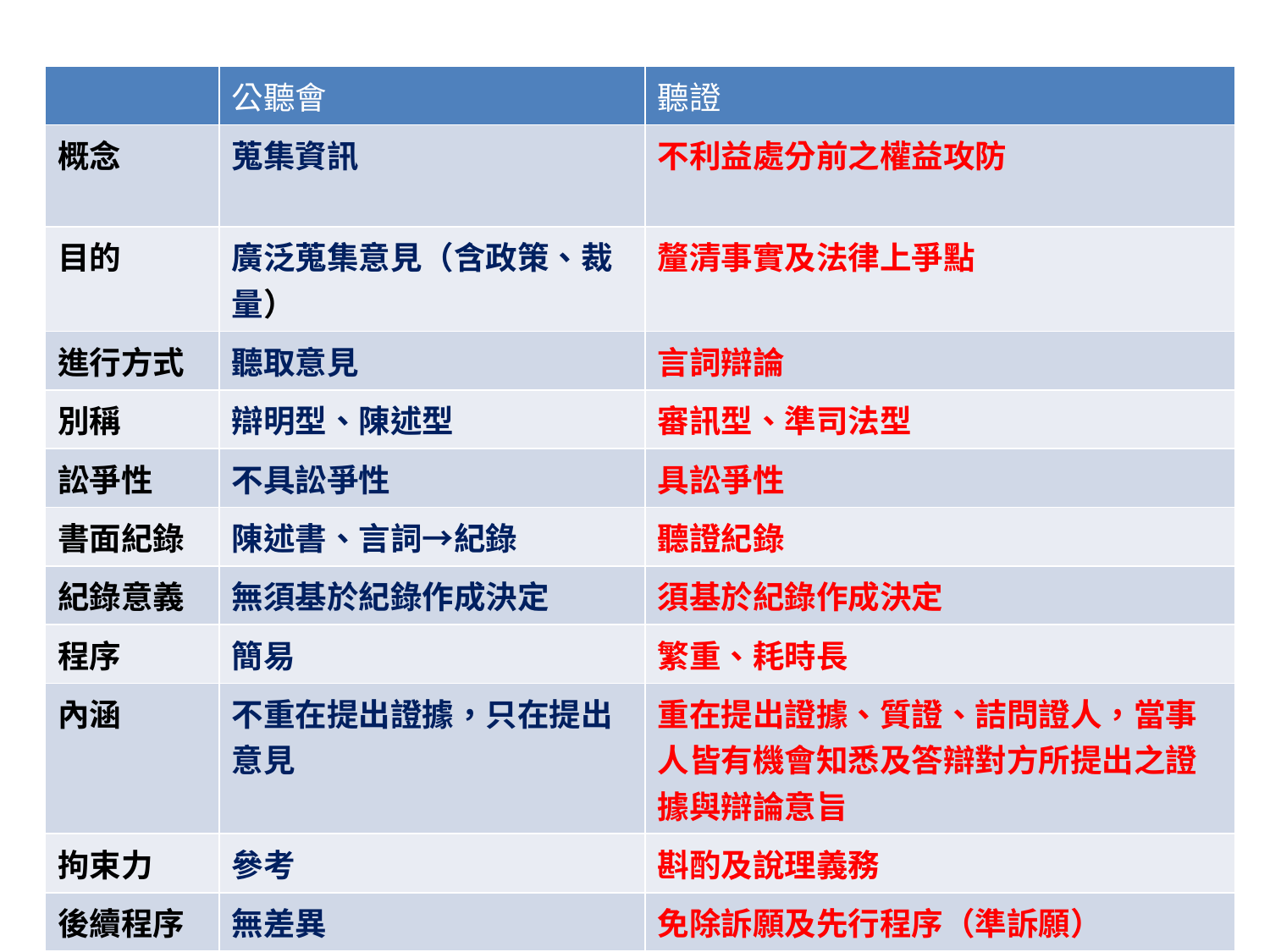

|  | 公聽會 | 聽證 |
| --- | --- | --- |
| 概念 | 蒐集資訊 | 不利益處分前之權益攻防 |
| 目的 | 廣泛蒐集意見（含政策、裁量） | 釐清事實及法律上爭點 |
| 進行方式 | 聽取意見 | 言詞辯論 |
| 別稱 | 辯明型、陳述型 | 審訊型、準司法型 |
| 訟爭性 | 不具訟爭性 | 具訟爭性 |
| 書面紀錄 | 陳述書、言詞→紀錄 | 聽證紀錄 |
| 紀錄意義 | 無須基於紀錄作成決定 | 須基於紀錄作成決定 |
| 程序 | 簡易 | 繁重、耗時長 |
| 內涵 | 不重在提出證據，只在提出意見 | 重在提出證據、質證、詰問證人，當事人皆有機會知悉及答辯對方所提出之證據與辯論意旨 |
| 拘束力 | 參考 | 斟酌及說理義務 |
| 後續程序 | 無差異 | 免除訴願及先行程序（準訴願） |